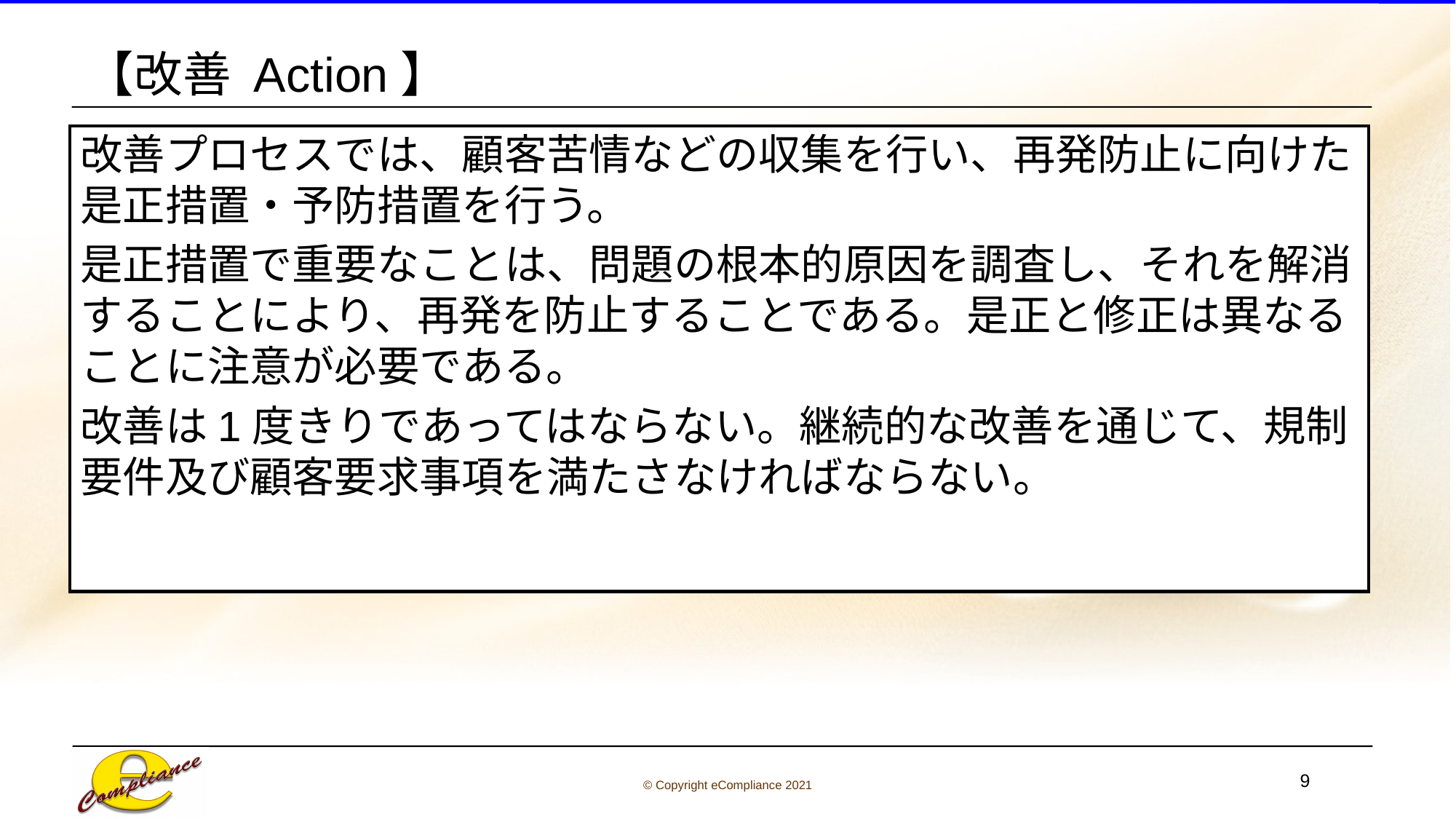

# 【改善 Action】
改善プロセスでは、顧客苦情などの収集を行い、再発防止に向けた是正措置・予防措置を行う。
是正措置で重要なことは、問題の根本的原因を調査し、それを解消することにより、再発を防止することである。是正と修正は異なることに注意が必要である。
改善は1度きりであってはならない。継続的な改善を通じて、規制要件及び顧客要求事項を満たさなければならない。